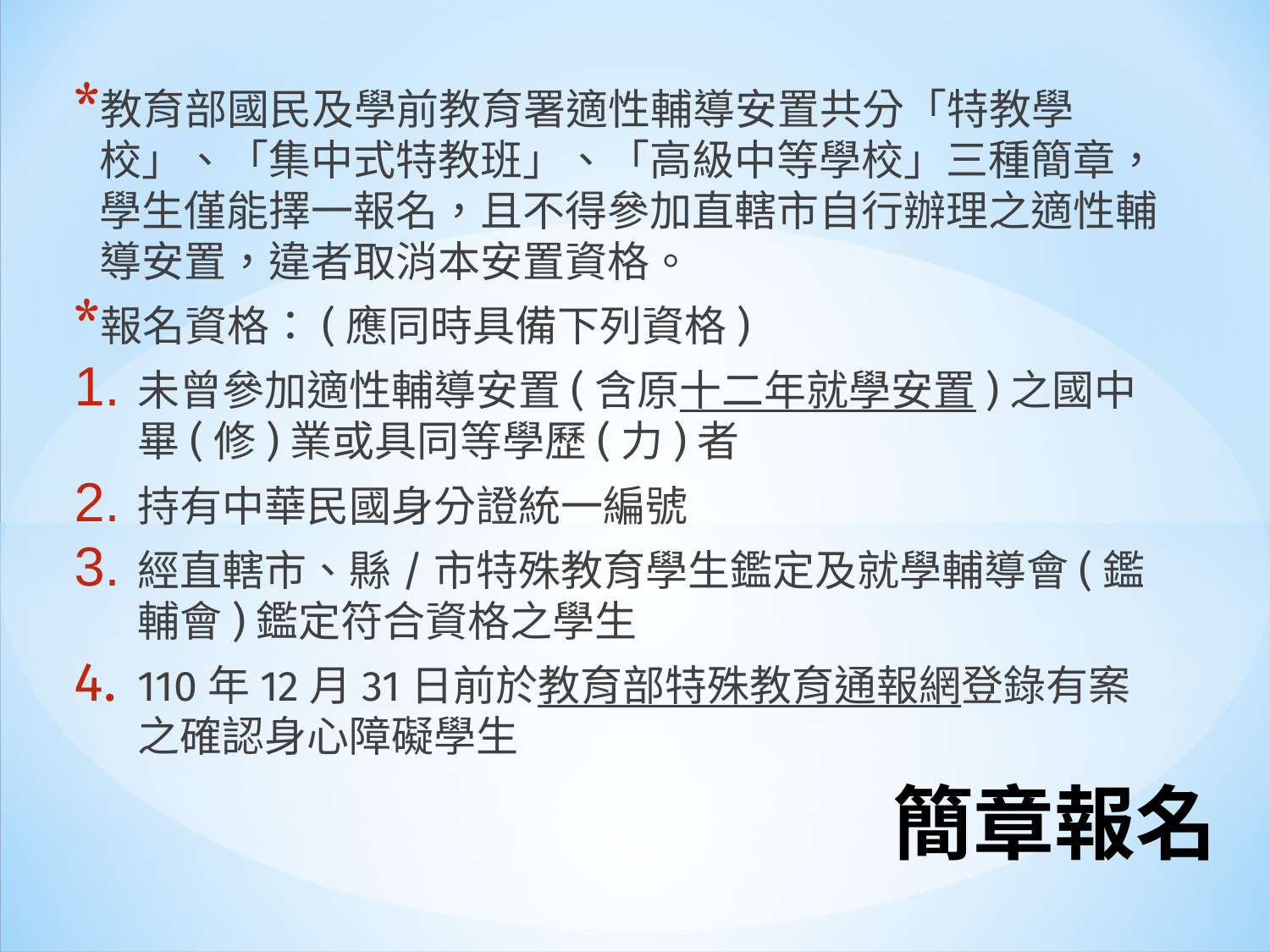

教育部國民及學前教育署適性輔導安置共分「特教學校」、「集中式特教班」、「高級中等學校」三種簡章，學生僅能擇一報名，且不得參加直轄市自行辦理之適性輔導安置，違者取消本安置資格。
報名資格：(應同時具備下列資格)
未曾參加適性輔導安置(含原十二年就學安置)之國中畢(修)業或具同等學歷(力)者
持有中華民國身分證統一編號
經直轄市、縣/市特殊教育學生鑑定及就學輔導會(鑑輔會)鑑定符合資格之學生
110年12月31日前於教育部特殊教育通報網登錄有案之確認身心障礙學生

# 簡章報名